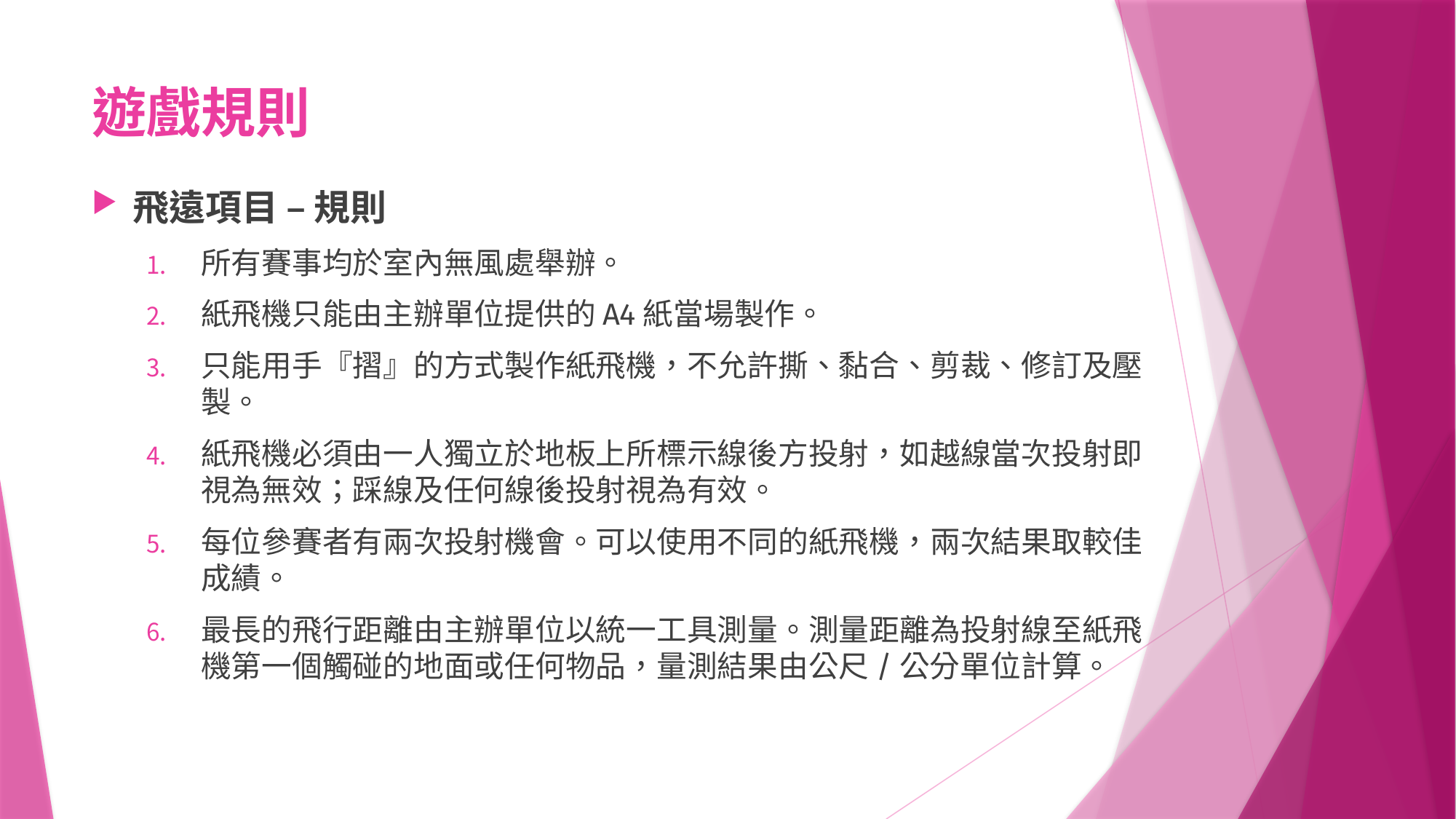

# 遊戲規則
飛遠項目 – 規則
所有賽事均於室內無風處舉辦。
紙飛機只能由主辦單位提供的A4紙當場製作。
只能用手『摺』的方式製作紙飛機，不允許撕、黏合、剪裁、修訂及壓製。
紙飛機必須由一人獨立於地板上所標示線後方投射，如越線當次投射即視為無效；踩線及任何線後投射視為有效。
每位參賽者有兩次投射機會。可以使用不同的紙飛機，兩次結果取較佳成績。
最長的飛行距離由主辦單位以統一工具測量。測量距離為投射線至紙飛機第一個觸碰的地面或任何物品，量測結果由公尺/公分單位計算。